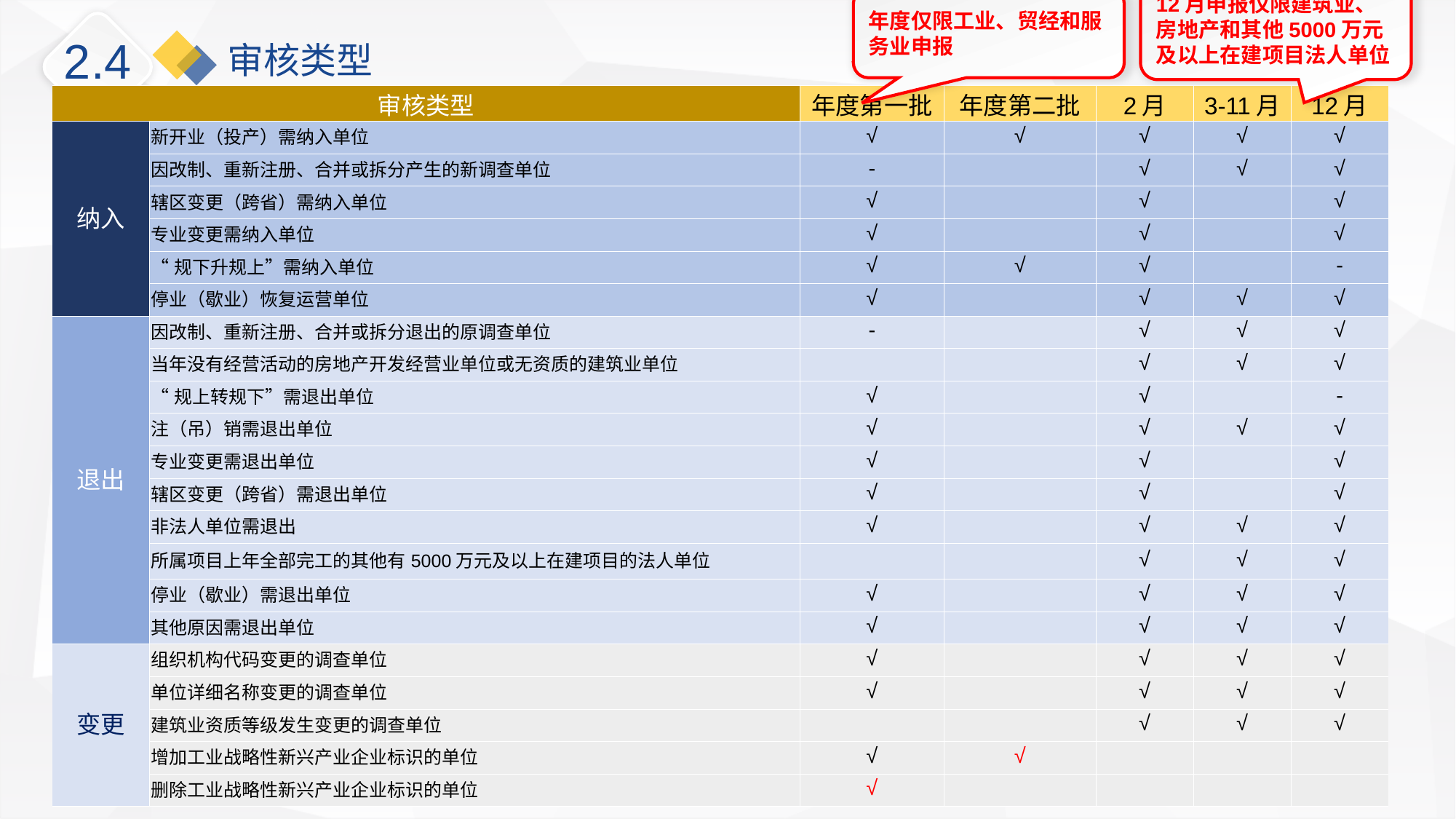

12月申报仅限建筑业、房地产和其他5000万元及以上在建项目法人单位
年度仅限工业、贸经和服务业申报

2.4
审核类型

| 审核类型 |  | 年度第一批 | 年度第二批 | 2月 | 3-11月 | 12月 |
| --- | --- | --- | --- | --- | --- | --- |
| 纳入 | 新开业（投产）需纳入单位 | √ | √ | √ | √ | √ |
|  | 因改制、重新注册、合并或拆分产生的新调查单位 | - |  | √ | √ | √ |
|  | 辖区变更（跨省）需纳入单位 | √ |  | √ |  | √ |
|  | 专业变更需纳入单位 | √ |  | √ |  | √ |
|  | “规下升规上”需纳入单位 | √ | √ | √ |  | - |
|  | 停业（歇业）恢复运营单位 | √ |  | √ | √ | √ |
| 退出 | 因改制、重新注册、合并或拆分退出的原调查单位 | - |  | √ | √ | √ |
|  | 当年没有经营活动的房地产开发经营业单位或无资质的建筑业单位 |  |  | √ | √ | √ |
|  | “规上转规下”需退出单位 | √ |  | √ |  | - |
|  | 注（吊）销需退出单位 | √ |  | √ | √ | √ |
|  | 专业变更需退出单位 | √ |  | √ |  | √ |
|  | 辖区变更（跨省）需退出单位 | √ |  | √ |  | √ |
|  | 非法人单位需退出 | √ |  | √ | √ | √ |
|  | 所属项目上年全部完工的其他有5000万元及以上在建项目的法人单位 |  |  | √ | √ | √ |
|  | 停业（歇业）需退出单位 | √ |  | √ | √ | √ |
|  | 其他原因需退出单位 | √ |  | √ | √ | √ |
| 变更 | 组织机构代码变更的调查单位 | √ |  | √ | √ | √ |
|  | 单位详细名称变更的调查单位 | √ |  | √ | √ | √ |
|  | 建筑业资质等级发生变更的调查单位 |  |  | √ | √ | √ |
|  | 增加工业战略性新兴产业企业标识的单位 | √ | √ |  |  |  |
|  | 删除工业战略性新兴产业企业标识的单位 | √ |  |  |  |  |
18